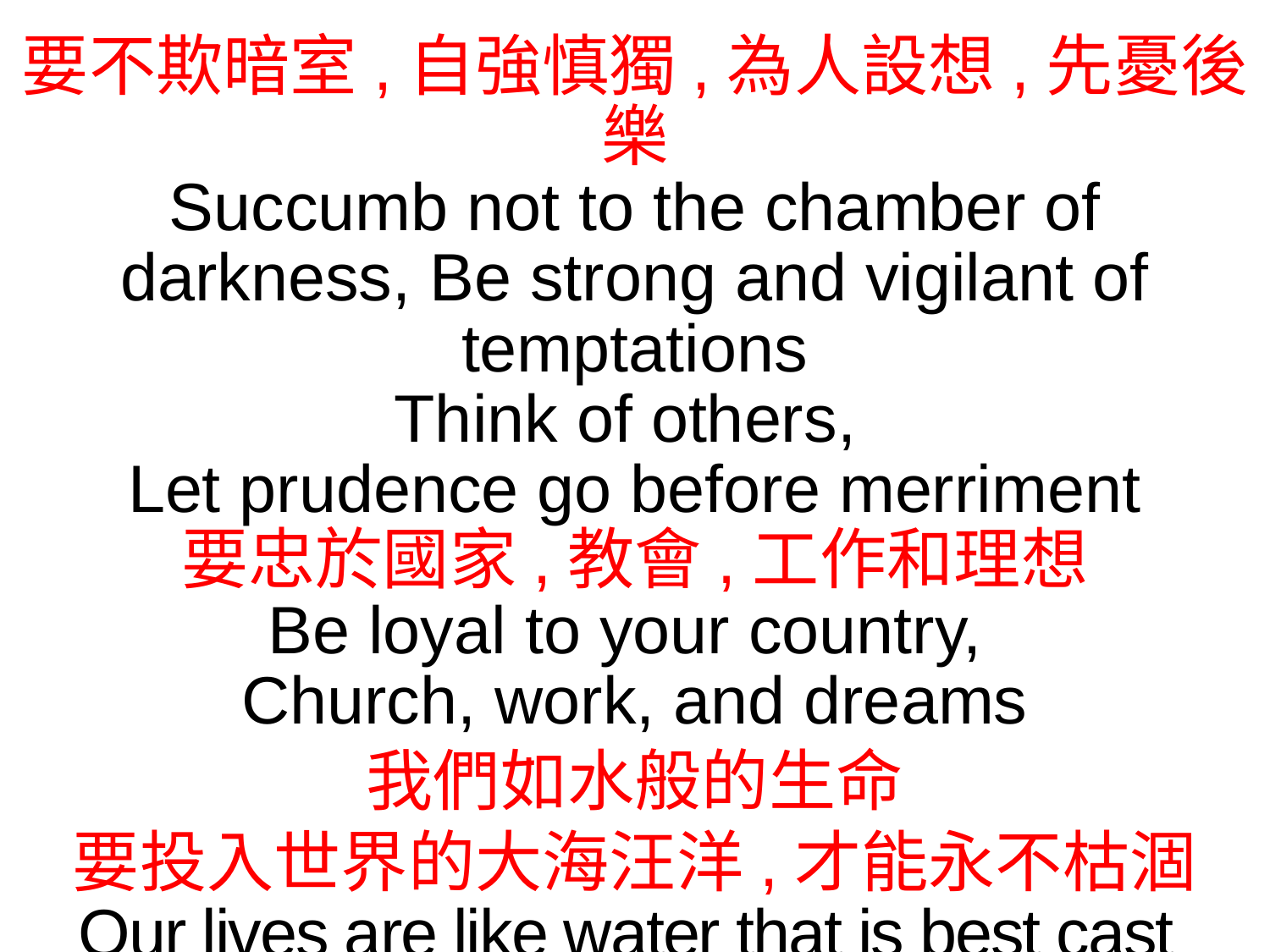

要不欺暗室,自強慎獨,為人設想,先憂後樂
Succumb not to the chamber of darkness, Be strong and vigilant of temptations
Think of others,
Let prudence go before merriment
要忠於國家,教會,工作和理想
Be loyal to your country,
Church, work, and dreams
我們如水般的生命
要投入世界的大海汪洋,才能永不枯涸
Our lives are like water that is best cast
in the ocean of humanity to avoid withering